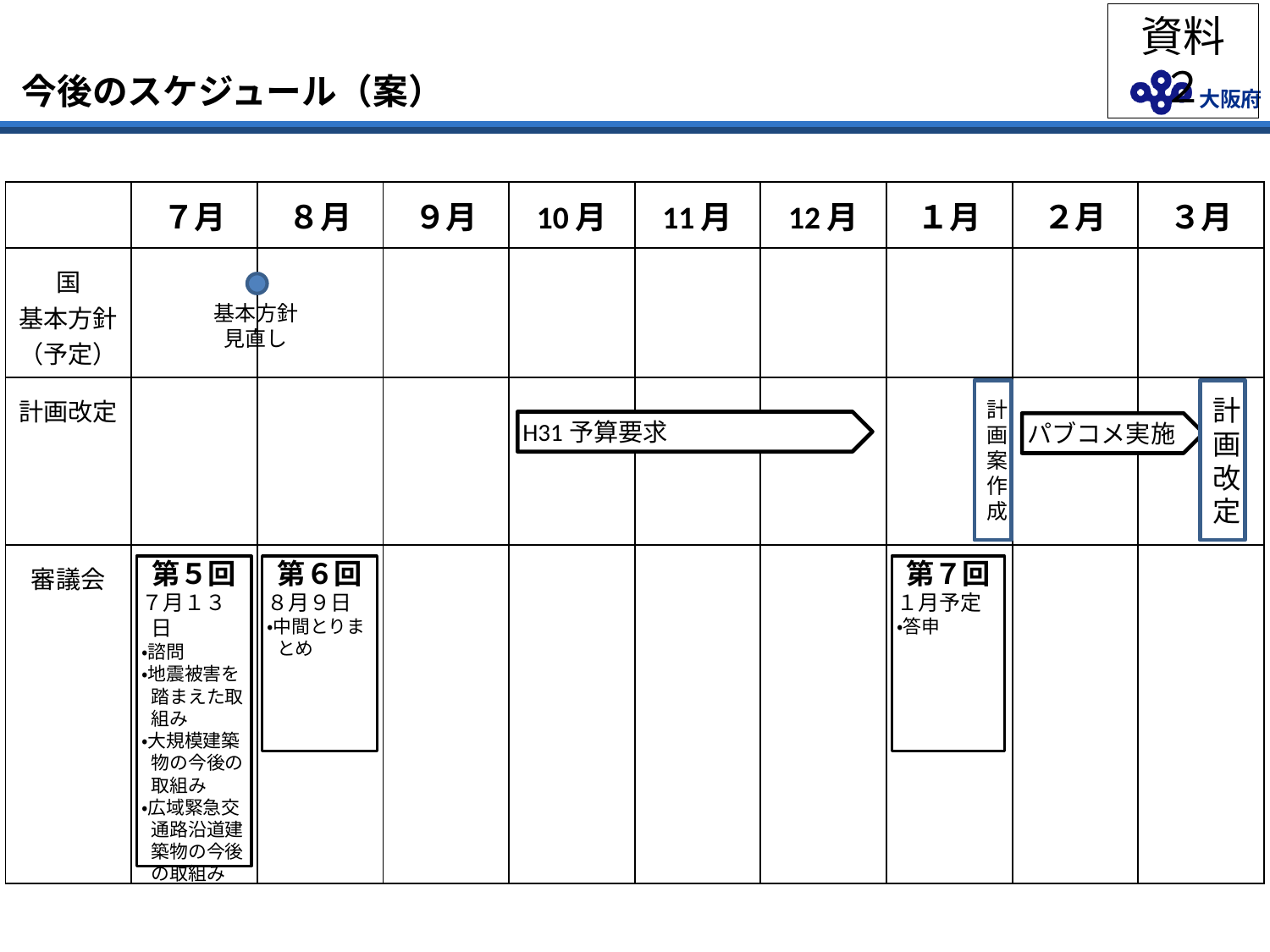

資料２
今後のスケジュール（案）
|  | ７月 | ８月 | ９月 | 10月 | 11月 | 12月 | １月 | ２月 | ３月 |
| --- | --- | --- | --- | --- | --- | --- | --- | --- | --- |
| 国 基本方針 （予定） |  |  |  |  |  |  |  |  |  |
| 計画改定 |  |  |  |  |  |  |  |  |  |
| 審議会 |  |  |  |  |  |  |  |  |  |

基本方針
見直し
計画
案作成
計画
改定
H31予算要求
パブコメ実施
第５回
７月１３日
・諮問
・地震被害を踏まえた取組み
・大規模建築物の今後の取組み
・広域緊急交通路沿道建築物の今後の取組み

第６回
８月９日
・中間とりまとめ
第７回
１月予定
・答申